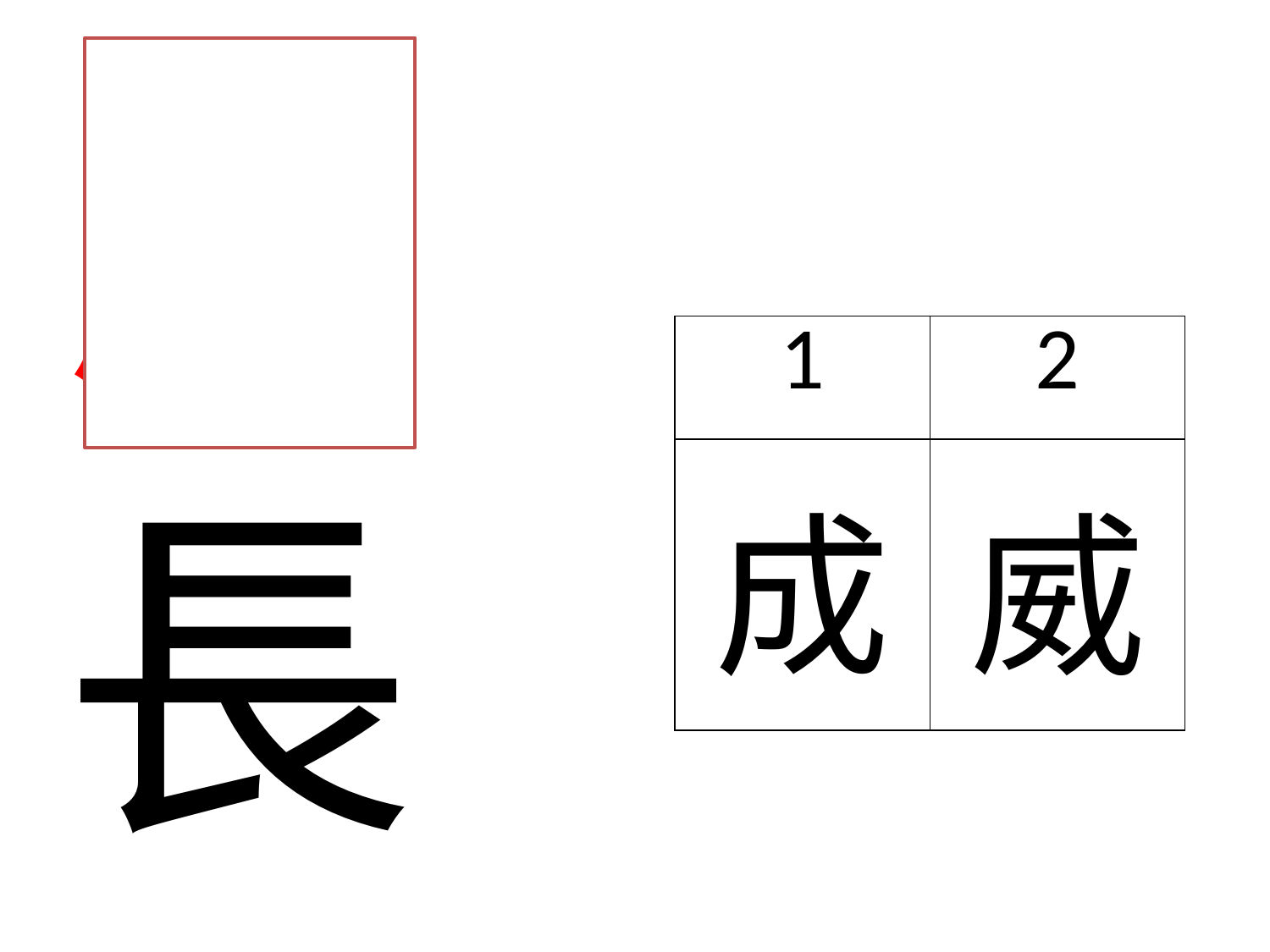

成

| 1 | 2 |
| --- | --- |
| 成 | 威 |
長